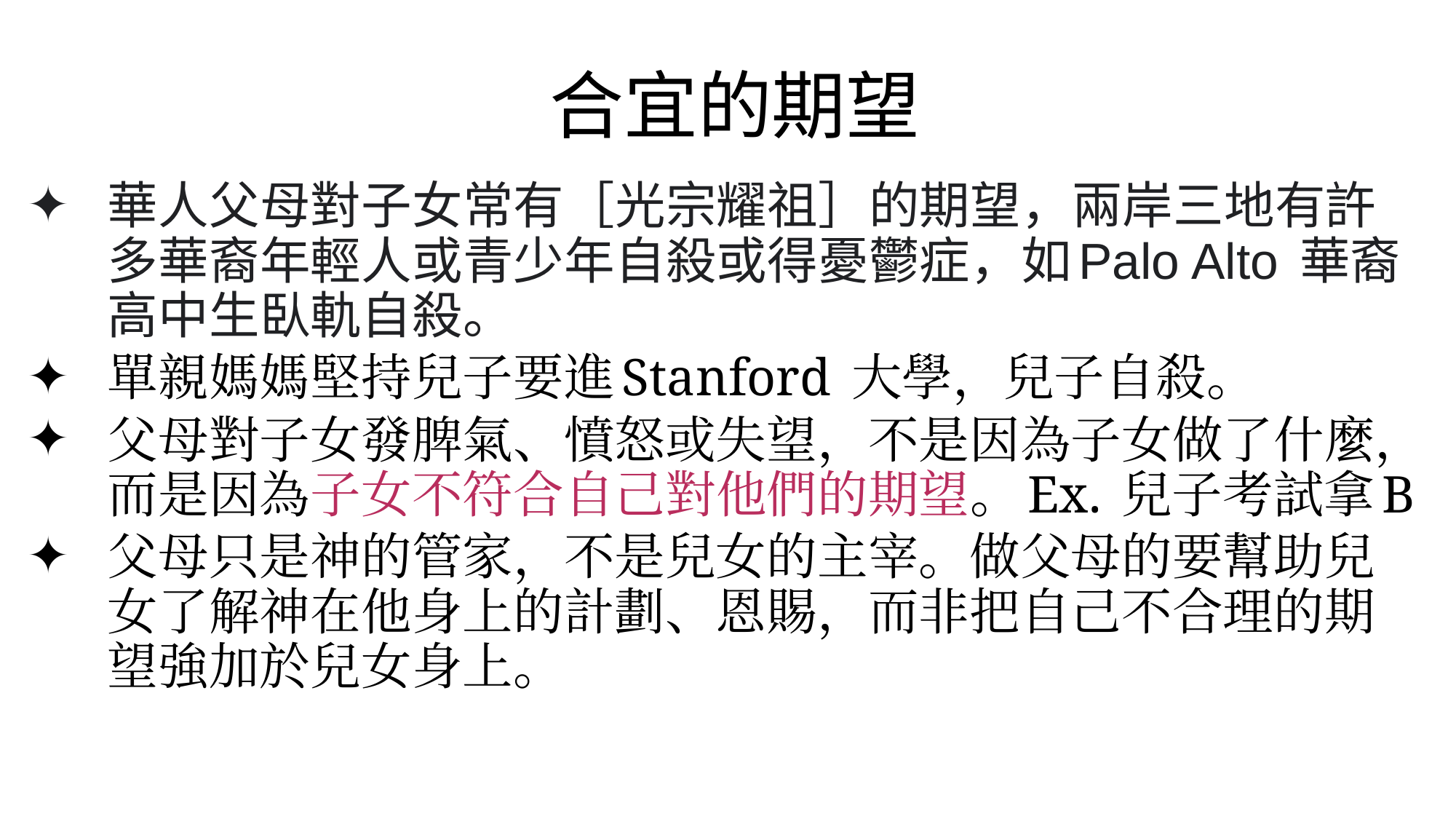

合宜的期望
華人父母對子女常有［光宗耀祖］的期望，兩岸三地有許多華裔年輕人或青少年自殺或得憂鬱症，如Palo Alto 華裔高中生臥軌自殺。
單親媽媽堅持兒子要進Stanford 大學，兒子自殺。
父母對子女發脾氣、憤怒或失望，不是因為子女做了什麼，而是因為子女不符合自己對他們的期望。Ex. 兒子考試拿B
父母只是神的管家，不是兒女的主宰。做父母的要幫助兒女了解神在他身上的計劃、恩賜，而非把自己不合理的期望強加於兒女身上。